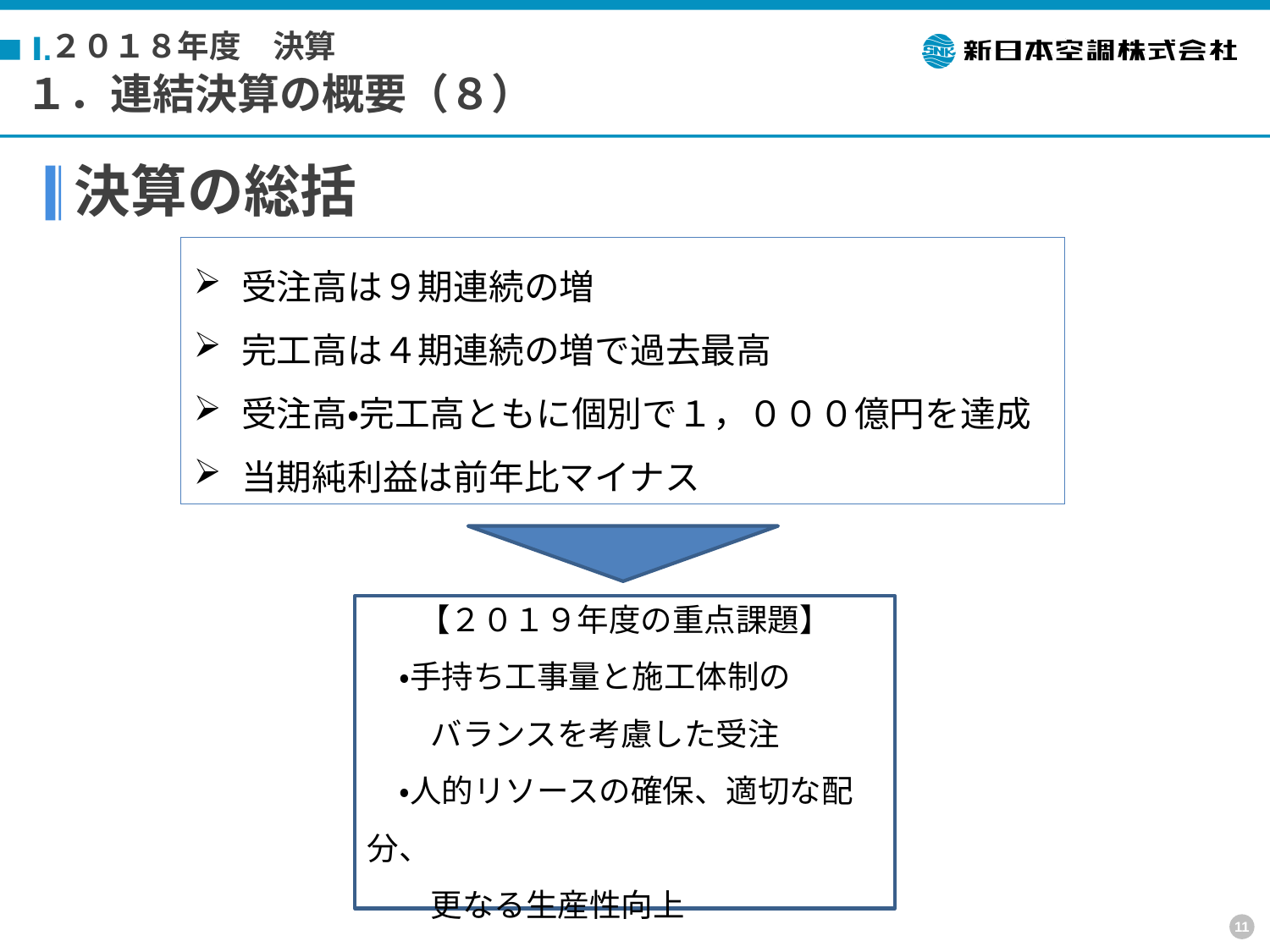

２０１８年度　決算
Ⅰ.
１．連結決算の概要（８）
決算の総括

受注高は９期連続の増
完工高は４期連続の増で過去最高
受注高・完工高ともに個別で１，０００億円を達成
当期純利益は前年比マイナス

【２０１９年度の重点課題】
　・手持ち工事量と施工体制の
　　バランスを考慮した受注
　・人的リソースの確保、適切な配分、
　　更なる生産性向上